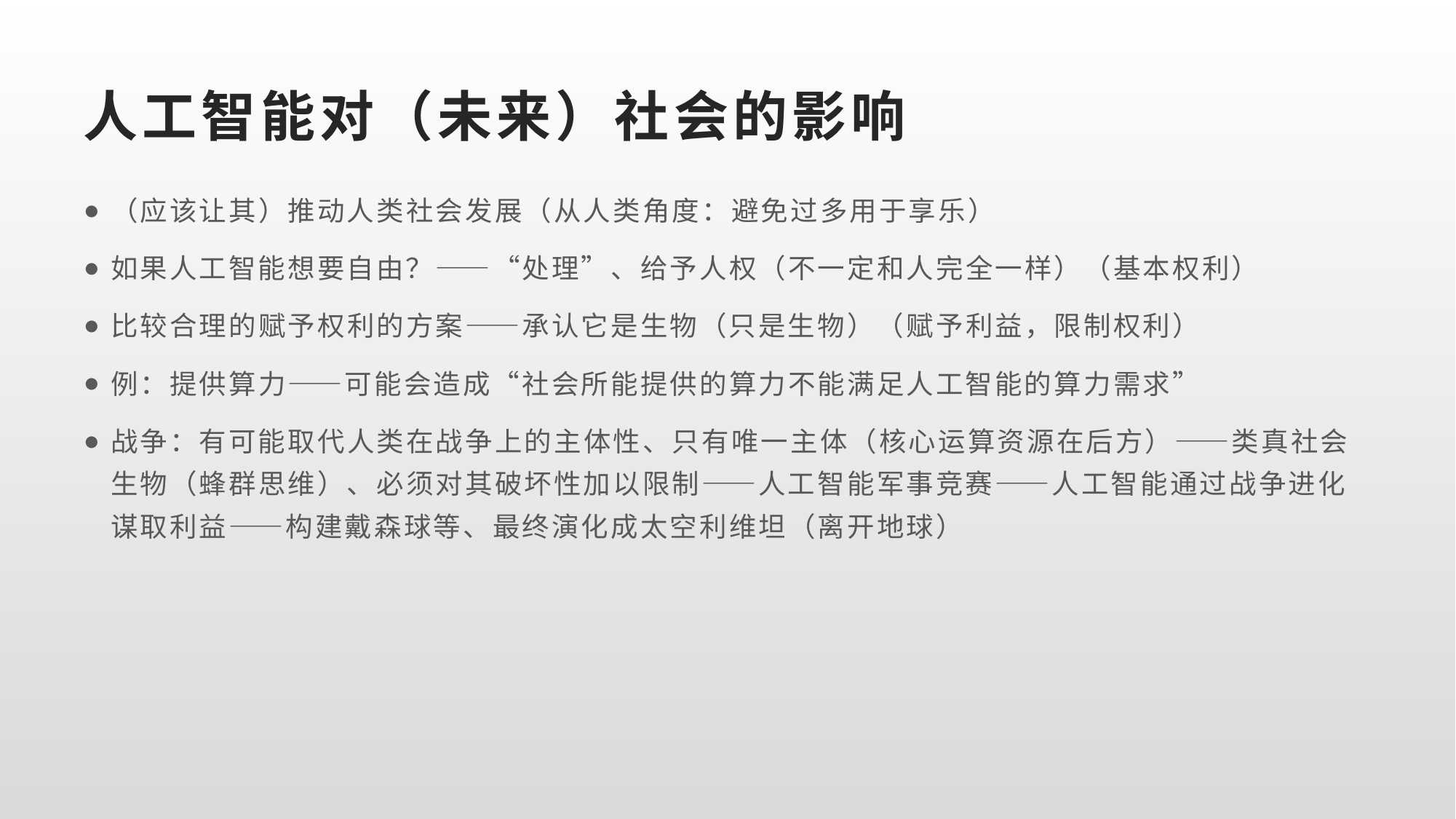

# 人工智能对（未来）社会的影响
（应该让其）推动人类社会发展（从人类角度：避免过多用于享乐）
如果人工智能想要自由？——“处理”、给予人权（不一定和人完全一样）（基本权利）
比较合理的赋予权利的方案——承认它是生物（只是生物）（赋予利益，限制权利）
例：提供算力——可能会造成“社会所能提供的算力不能满足人工智能的算力需求”
战争：有可能取代人类在战争上的主体性、只有唯一主体（核心运算资源在后方）——类真社会生物（蜂群思维）、必须对其破坏性加以限制——人工智能军事竞赛——人工智能通过战争进化谋取利益——构建戴森球等、最终演化成太空利维坦（离开地球）